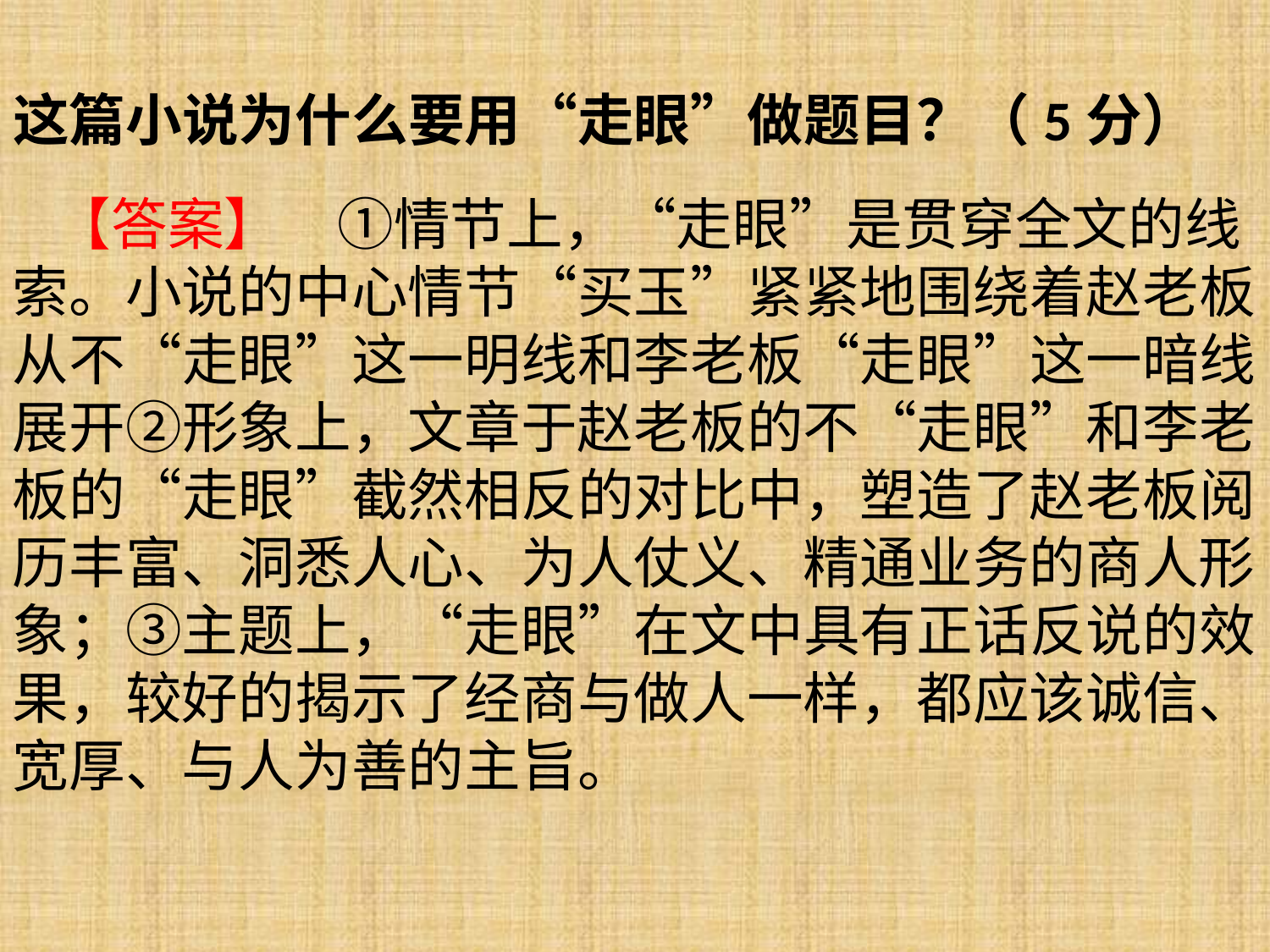

这篇小说为什么要用“走眼”做题目？（5分）
【答案】　①情节上，“走眼”是贯穿全文的线索。小说的中心情节“买玉”紧紧地围绕着赵老板从不“走眼”这一明线和李老板“走眼”这一暗线展开②形象上，文章于赵老板的不“走眼”和李老板的“走眼”截然相反的对比中，塑造了赵老板阅历丰富、洞悉人心、为人仗义、精通业务的商人形象；③主题上，“走眼”在文中具有正话反说的效果，较好的揭示了经商与做人一样，都应该诚信、宽厚、与人为善的主旨。